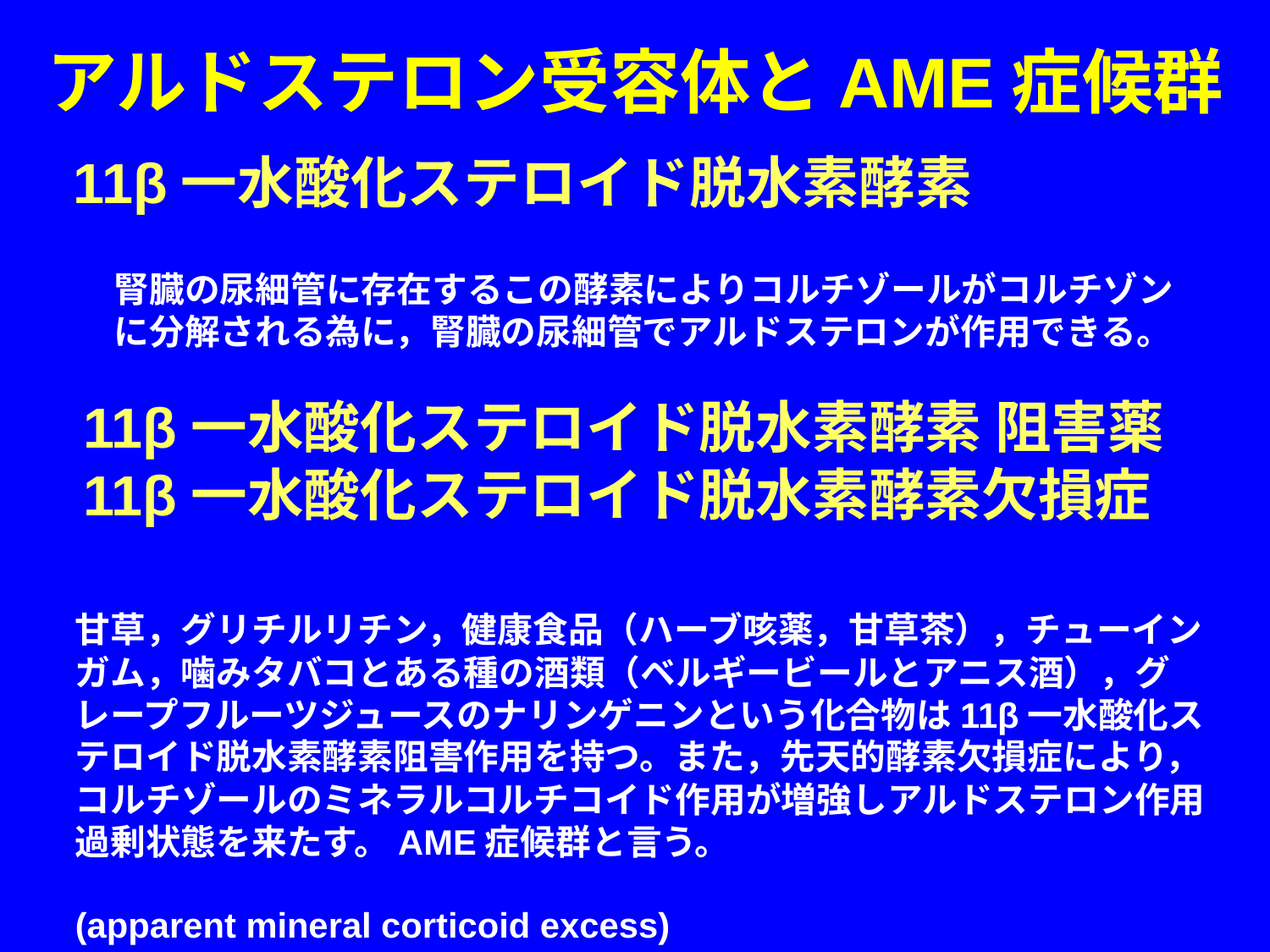

# アルドステロン受容体とAME症候群
11β一水酸化ステロイド脱水素酵素
腎臓の尿細管に存在するこの酵素によりコルチゾールがコルチゾンに分解される為に，腎臓の尿細管でアルドステロンが作用できる。
11β一水酸化ステロイド脱水素酵素 阻害薬
11β一水酸化ステロイド脱水素酵素欠損症
甘草，グリチルリチン，健康食品（ハーブ咳薬，甘草茶），チューインガム，噛みタバコとある種の酒類（ベルギービールとアニス酒），グレープフルーツジュースのナリンゲニンという化合物は11β一水酸化ステロイド脱水素酵素阻害作用を持つ。また，先天的酵素欠損症により，コルチゾールのミネラルコルチコイド作用が増強しアルドステロン作用過剰状態を来たす。AME症候群と言う。
(apparent mineral corticoid excess)